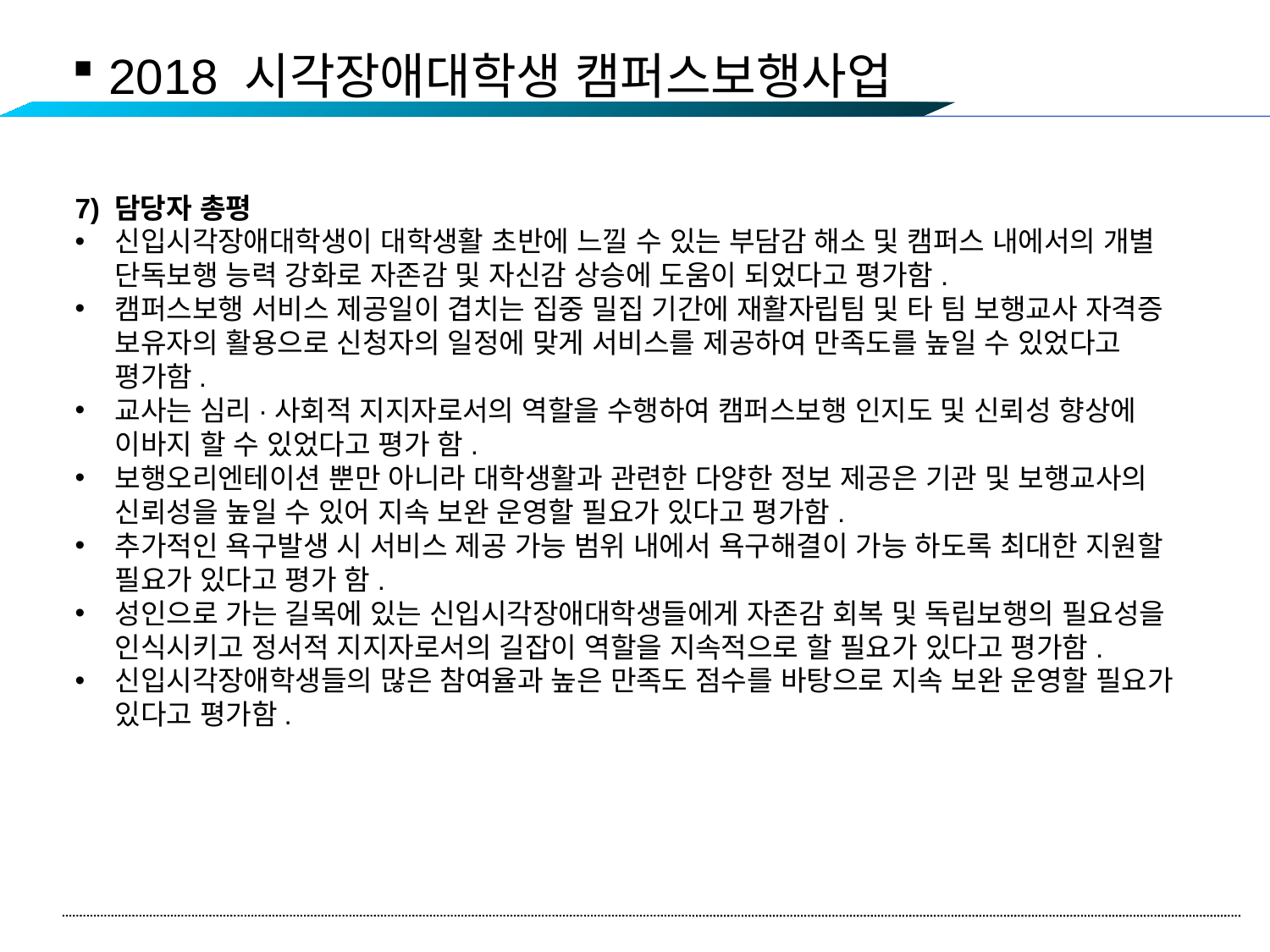

2018 시각장애대학생 캠퍼스보행사업

7) 담당자 총평
신입시각장애대학생이 대학생활 초반에 느낄 수 있는 부담감 해소 및 캠퍼스 내에서의 개별 단독보행 능력 강화로 자존감 및 자신감 상승에 도움이 되었다고 평가함.
캠퍼스보행 서비스 제공일이 겹치는 집중 밀집 기간에 재활자립팀 및 타 팀 보행교사 자격증 보유자의 활용으로 신청자의 일정에 맞게 서비스를 제공하여 만족도를 높일 수 있었다고 평가함.
교사는 심리·사회적 지지자로서의 역할을 수행하여 캠퍼스보행 인지도 및 신뢰성 향상에 이바지 할 수 있었다고 평가 함.
보행오리엔테이션 뿐만 아니라 대학생활과 관련한 다양한 정보 제공은 기관 및 보행교사의 신뢰성을 높일 수 있어 지속 보완 운영할 필요가 있다고 평가함.
추가적인 욕구발생 시 서비스 제공 가능 범위 내에서 욕구해결이 가능 하도록 최대한 지원할 필요가 있다고 평가 함.
성인으로 가는 길목에 있는 신입시각장애대학생들에게 자존감 회복 및 독립보행의 필요성을 인식시키고 정서적 지지자로서의 길잡이 역할을 지속적으로 할 필요가 있다고 평가함.
신입시각장애학생들의 많은 참여율과 높은 만족도 점수를 바탕으로 지속 보완 운영할 필요가 있다고 평가함.